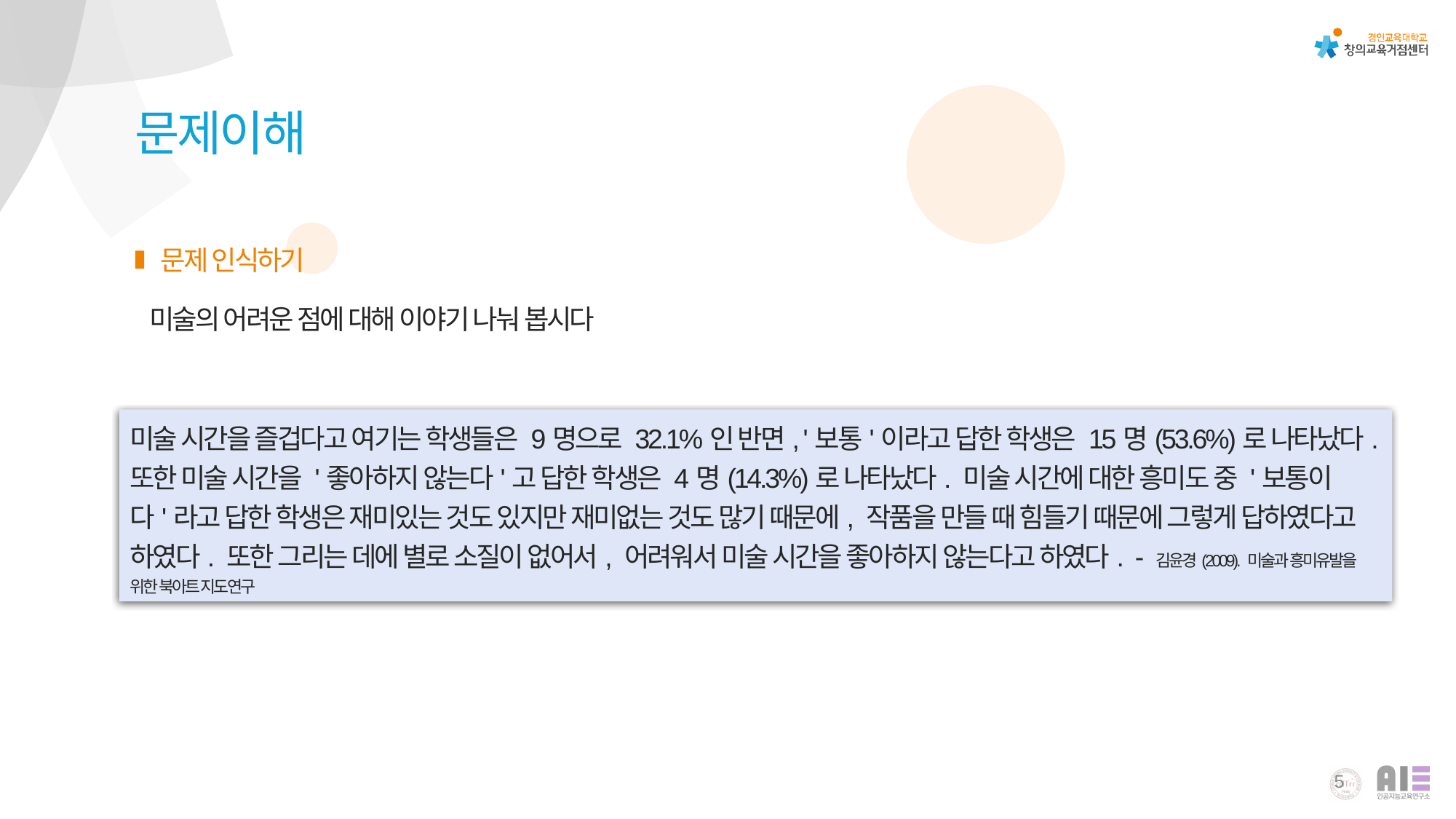

문제이해

문제 인식하기

미술의 어려운 점에 대해 이야기 나눠 봅시다
미술 시간을 즐겁다고 여기는 학생들은 9명으로 32.1%인 반면, '보통'이라고 답한 학생은 15명(53.6%)로 나타났다. 또한 미술 시간을 '좋아하지 않는다'고 답한 학생은 4명(14.3%)로 나타났다. 미술 시간에 대한 흥미도 중 '보통이다'라고 답한 학생은 재미있는 것도 있지만 재미없는 것도 많기 때문에, 작품을 만들 때 힘들기 때문에 그렇게 답하였다고 하였다. 또한 그리는 데에 별로 소질이 없어서, 어려워서 미술 시간을 좋아하지 않는다고 하였다.  - 김윤경(2009). 미술과 흥미유발을 위한 북아트 지도연구
5